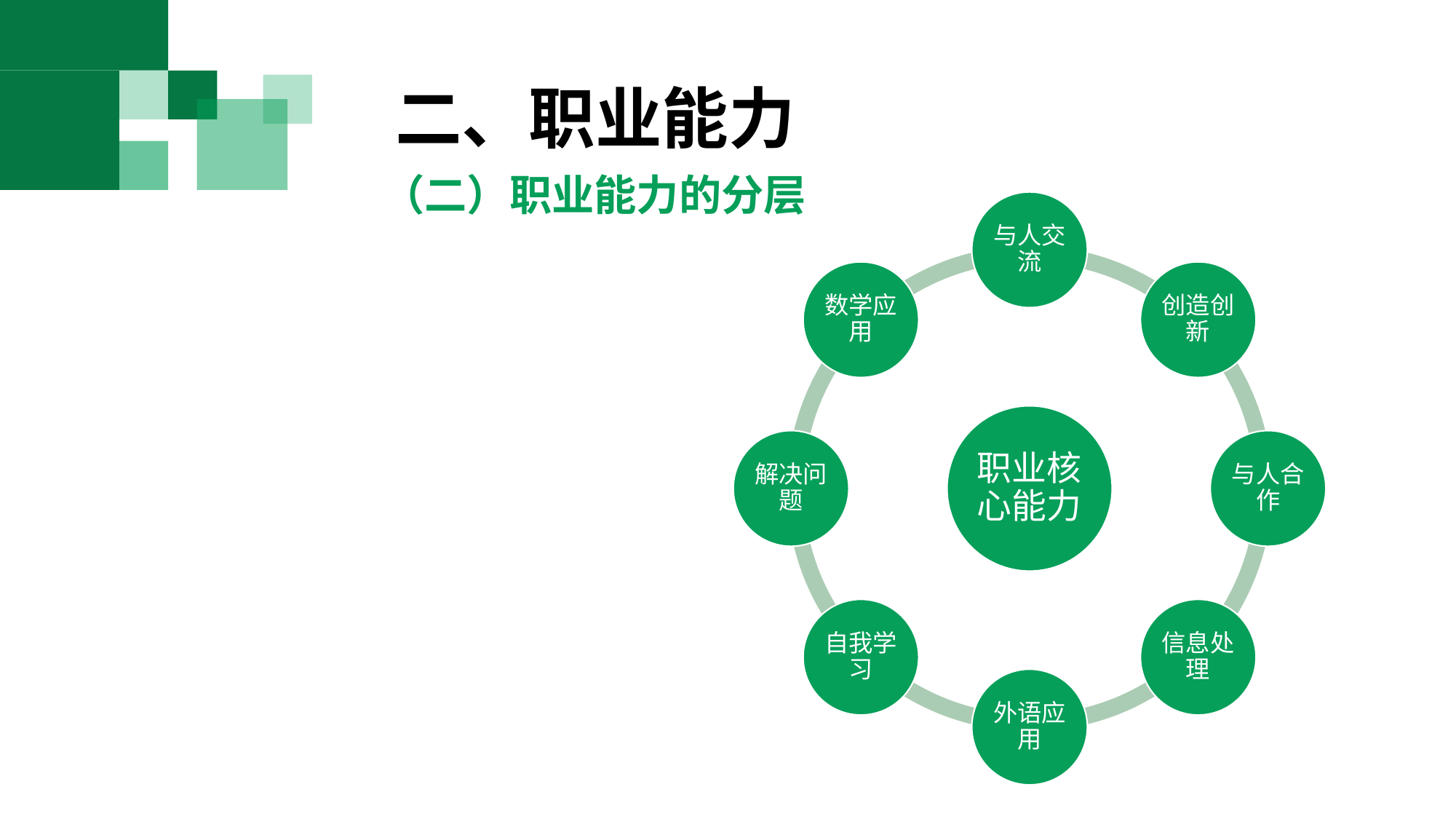

二、职业能力
二、学业规划的特（二）职业能力的分层
点是什么？
职业核心能力
与人交流
创造创新
与人合作
信息处理
外语应用
自我学习
解决问题
数学应用